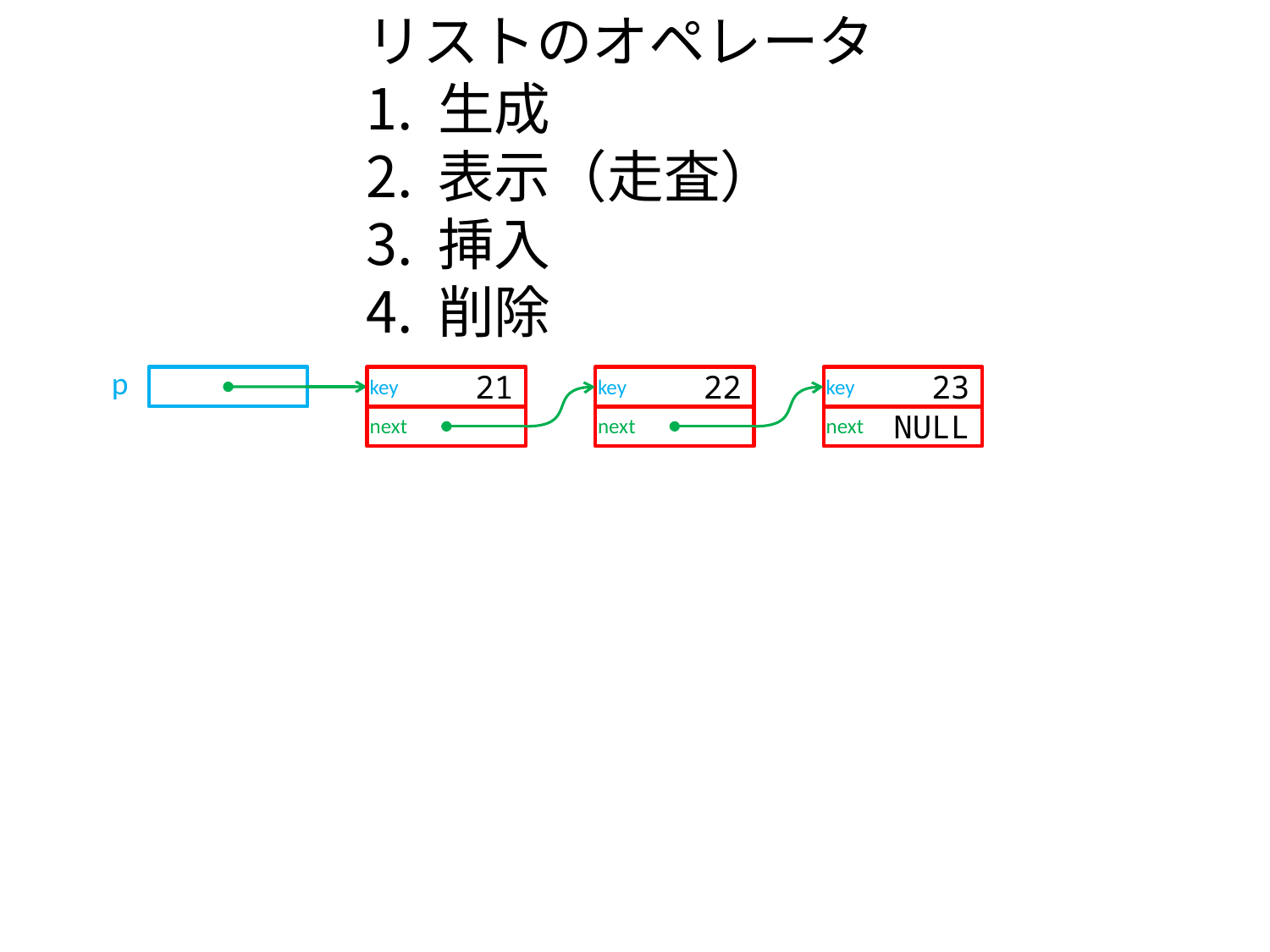

リストのオペレータ
生成
表示（走査）
挿入
削除
p

key
21
key
22
key
23
next

next

next
NULL